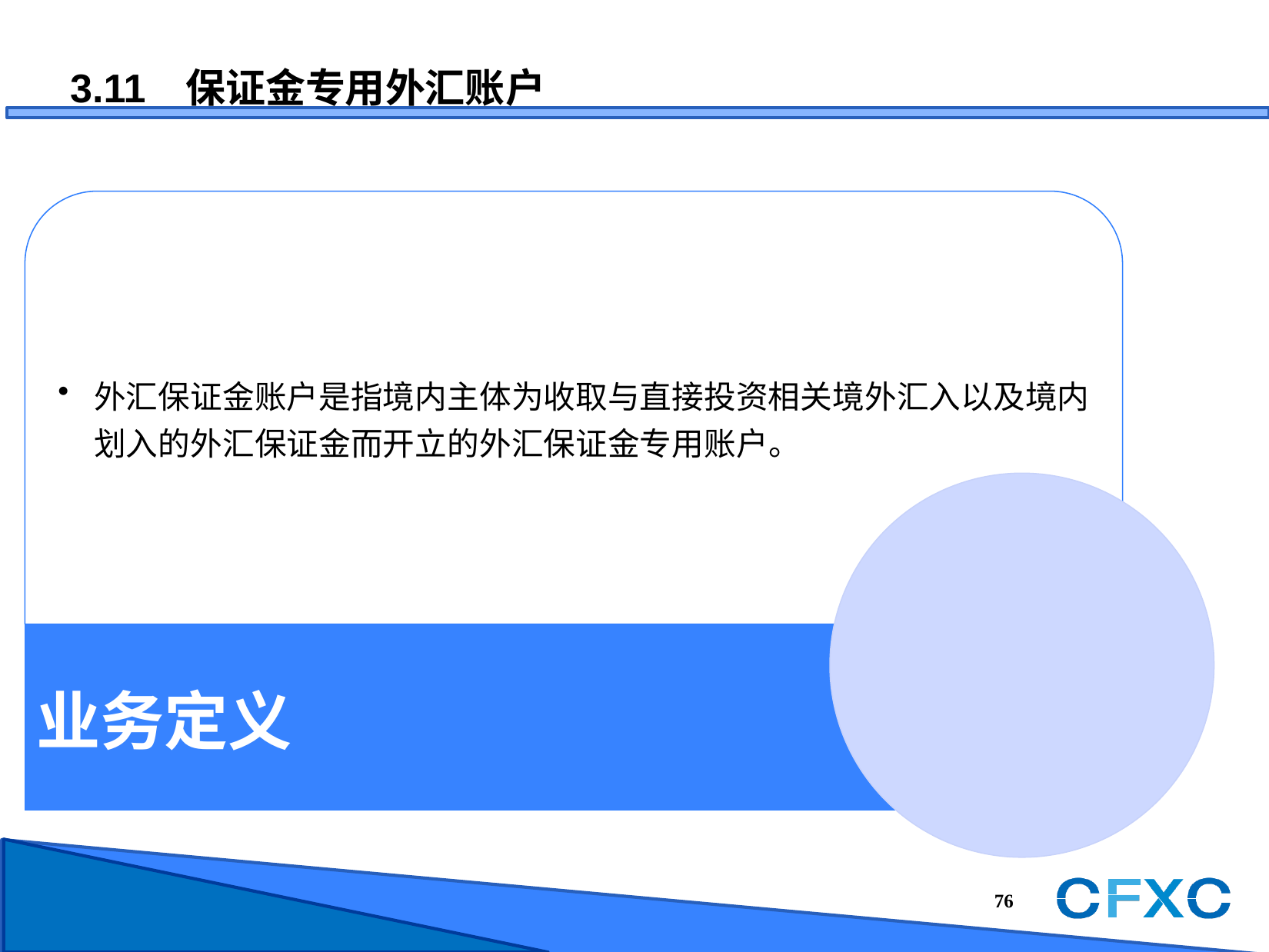

3.11	保证金专用外汇账户
业务定义
外汇保证金账户是指境内主体为收取与直接投资相关境外汇入以及境内划入的外汇保证金而开立的外汇保证金专用账户。
76